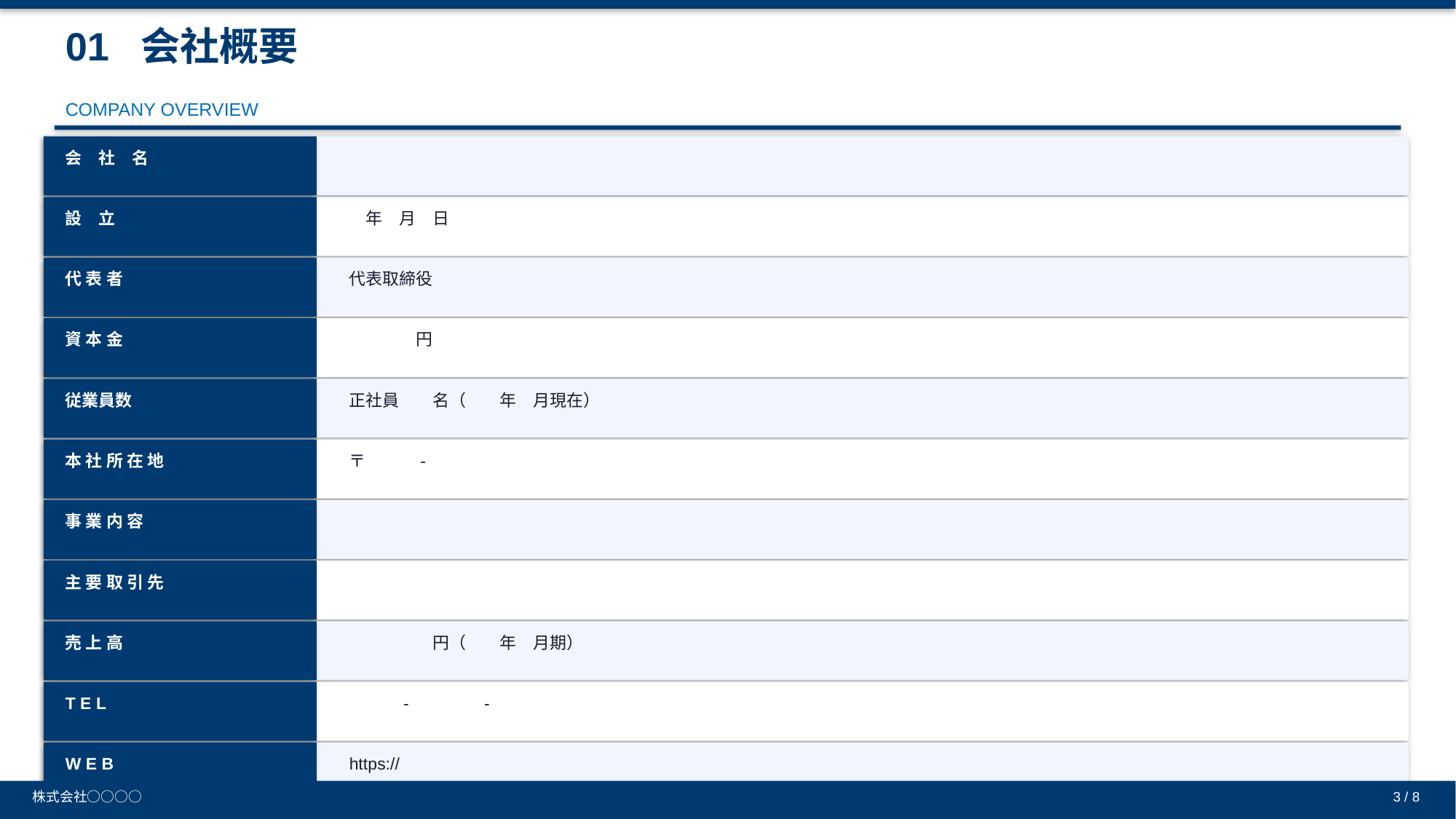

01  会社概要
COMPANY OVERVIEW

会　社　名

設　立
　年　月　日

代 表 者
代表取締役

資 本 金
　　　　円

従業員数
正社員　　名（　　年　月現在）

本 社 所 在 地
〒　　　-

事 業 内 容

主 要 取 引 先

売 上 高
　　　　　円（　　年　月期）

T E L
　　　-　　　　-

W E B
https://

株式会社○○○○
3 / 8